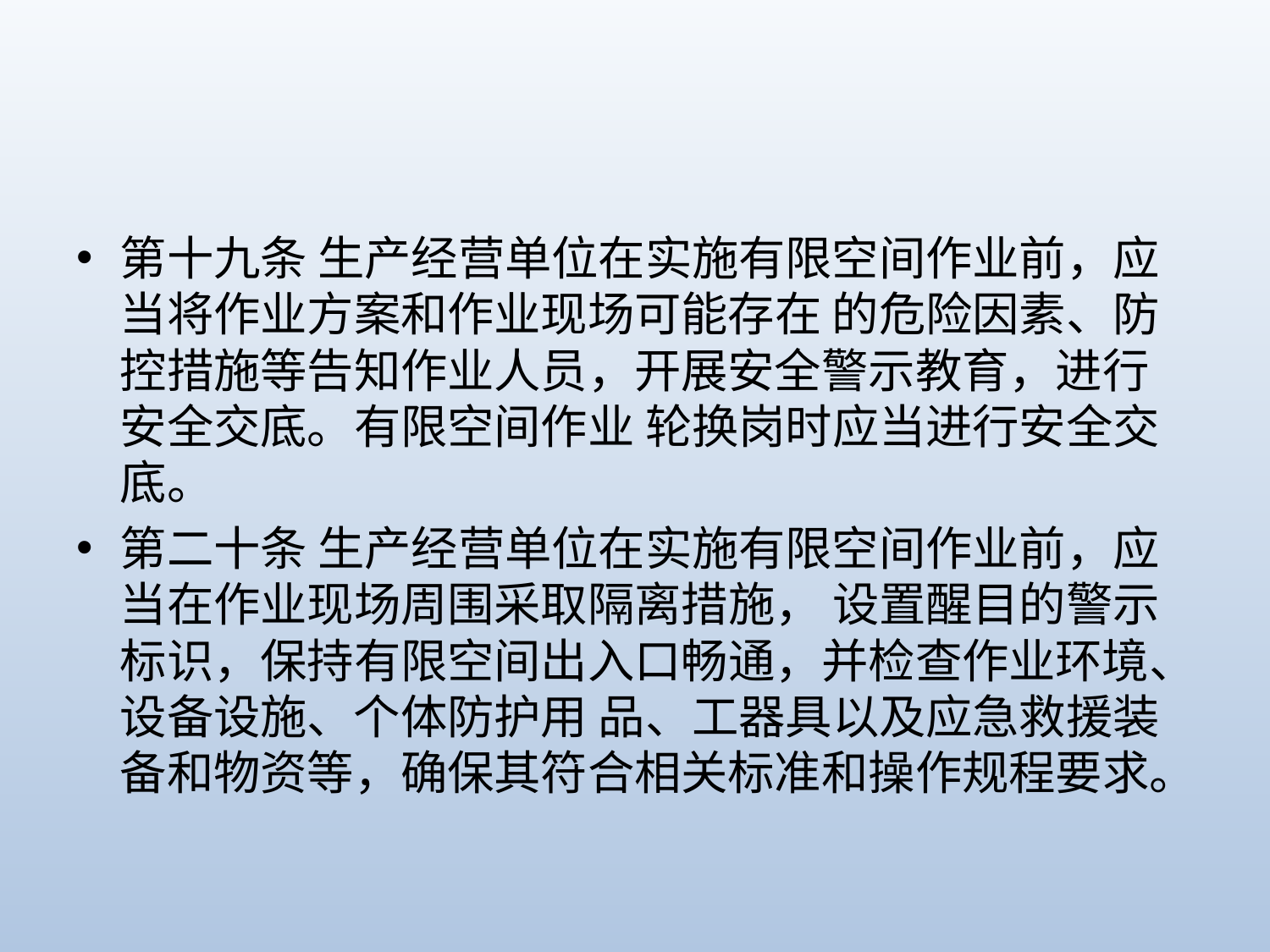

#
第十九条 生产经营单位在实施有限空间作业前，应当将作业方案和作业现场可能存在 的危险因素、防控措施等告知作业人员，开展安全警示教育，进行安全交底。有限空间作业 轮换岗时应当进行安全交底。
第二十条 生产经营单位在实施有限空间作业前，应当在作业现场周围采取隔离措施， 设置醒目的警示标识，保持有限空间出入口畅通，并检查作业环境、设备设施、个体防护用 品、工器具以及应急救援装备和物资等，确保其符合相关标准和操作规程要求。